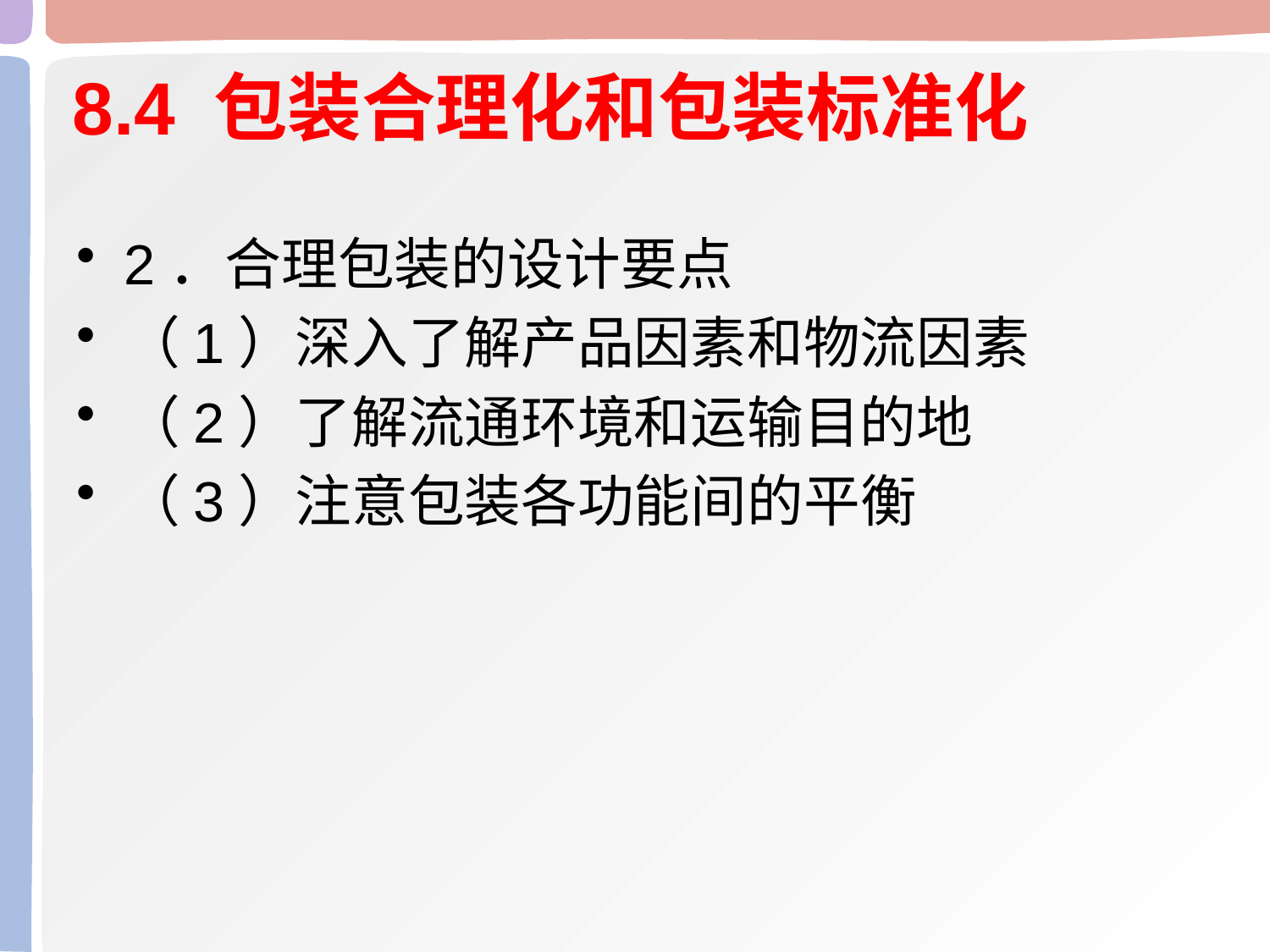

# 8.4 包装合理化和包装标准化
2．合理包装的设计要点
（1）深入了解产品因素和物流因素
（2）了解流通环境和运输目的地
（3）注意包装各功能间的平衡